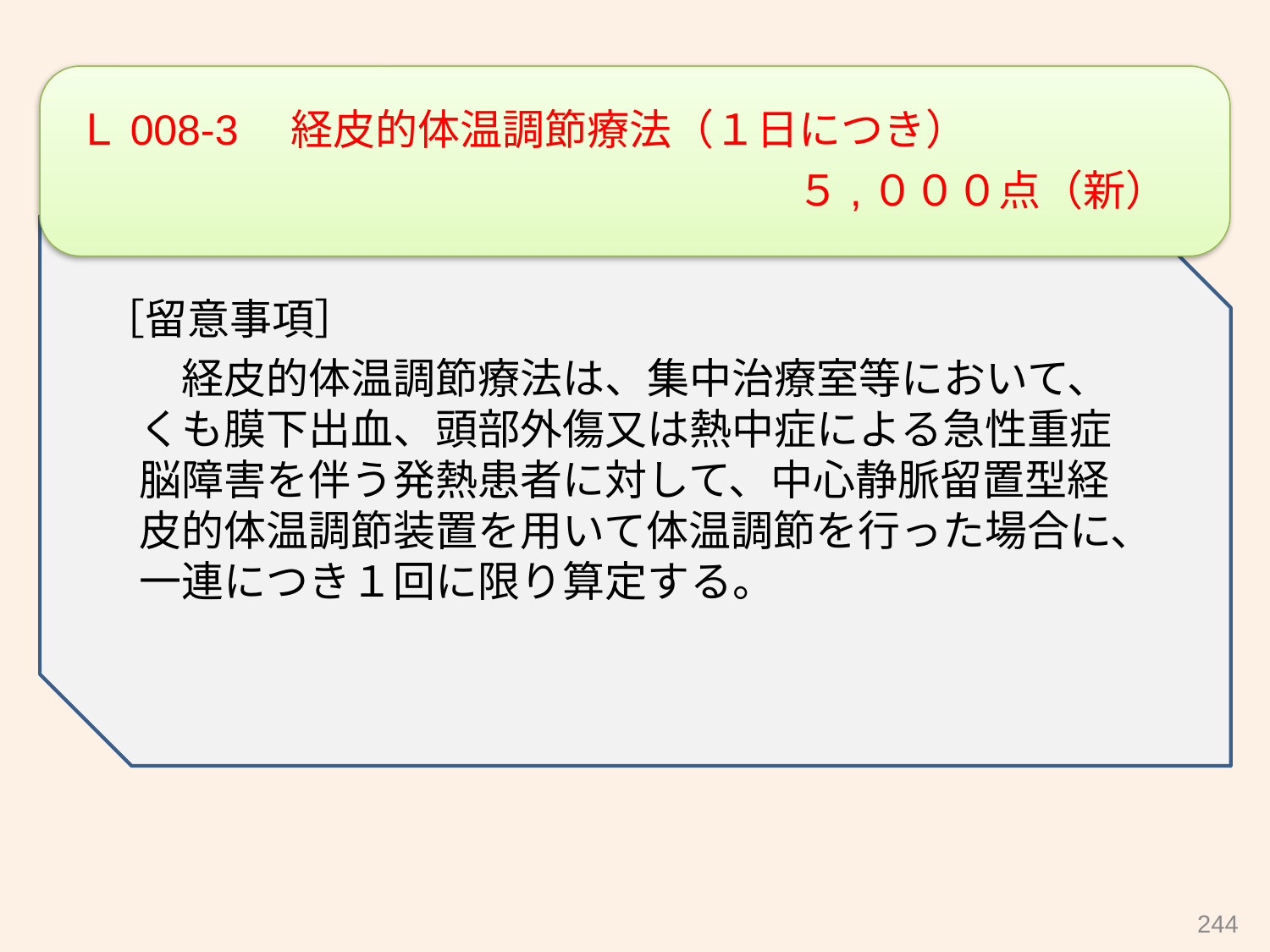

Ｌ008-3　経皮的体温調節療法（１日につき）
　　　　　　　　　　　　　　　　　５,０００点（新）

［留意事項］
　経皮的体温調節療法は、集中治療室等において、
くも膜下出血、頭部外傷又は熱中症による急性重症
脳障害を伴う発熱患者に対して、中心静脈留置型経
皮的体温調節装置を用いて体温調節を行った場合に、
一連につき１回に限り算定する。

244